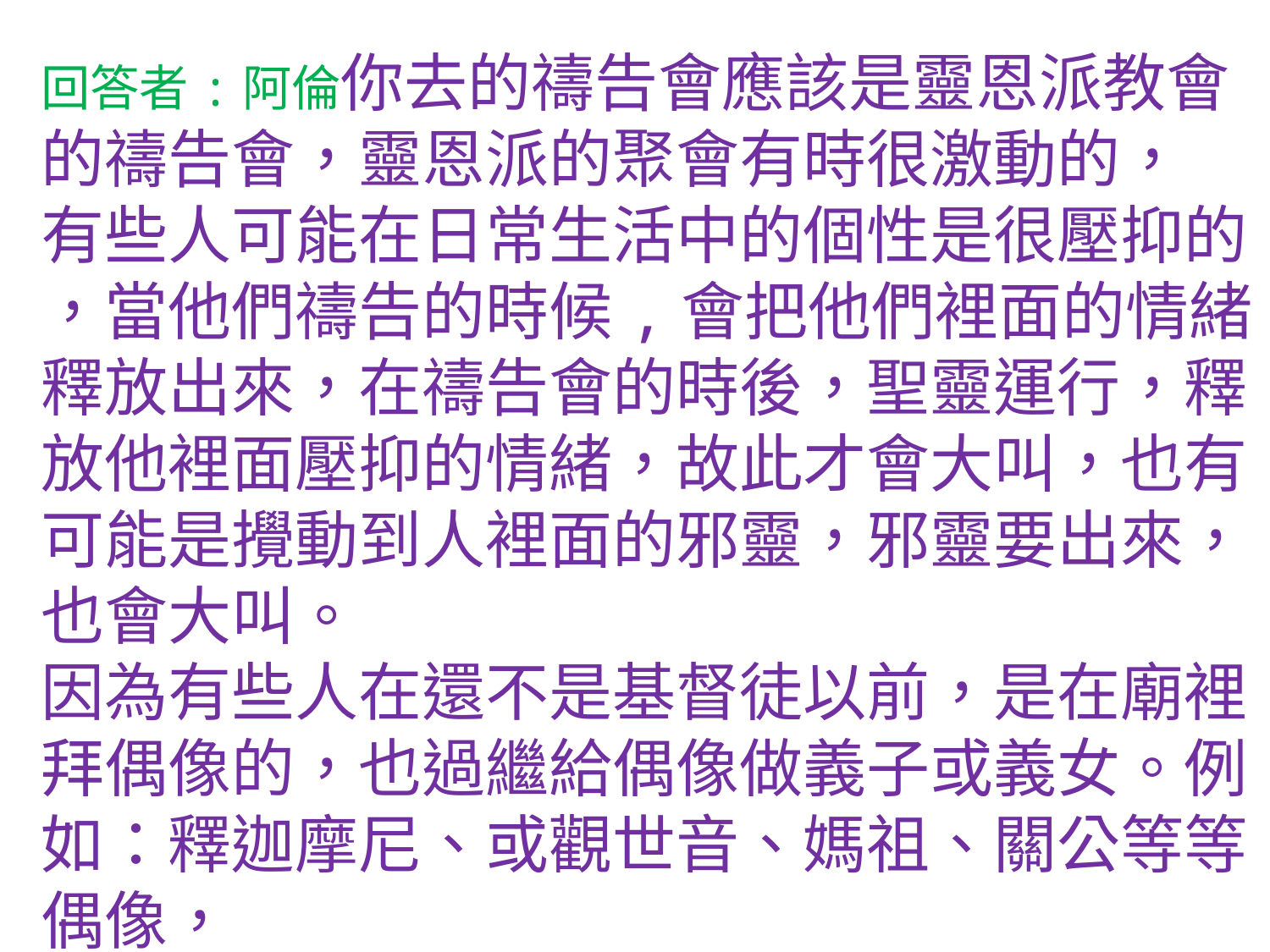

回答者:阿倫你去的禱告會應該是靈恩派教會
的禱告會，靈恩派的聚會有時很激動的，
有些人可能在日常生活中的個性是很壓抑的
，當他們禱告的時候,會把他們裡面的情緒
釋放出來，在禱告會的時後，聖靈運行，釋
放他裡面壓抑的情緒，故此才會大叫，也有
可能是攪動到人裡面的邪靈，邪靈要出來，
也會大叫。
因為有些人在還不是基督徒以前，是在廟裡
拜偶像的，也過繼給偶像做義子或義女。例
如：釋迦摩尼、或觀世音、媽祖、關公等等
偶像，